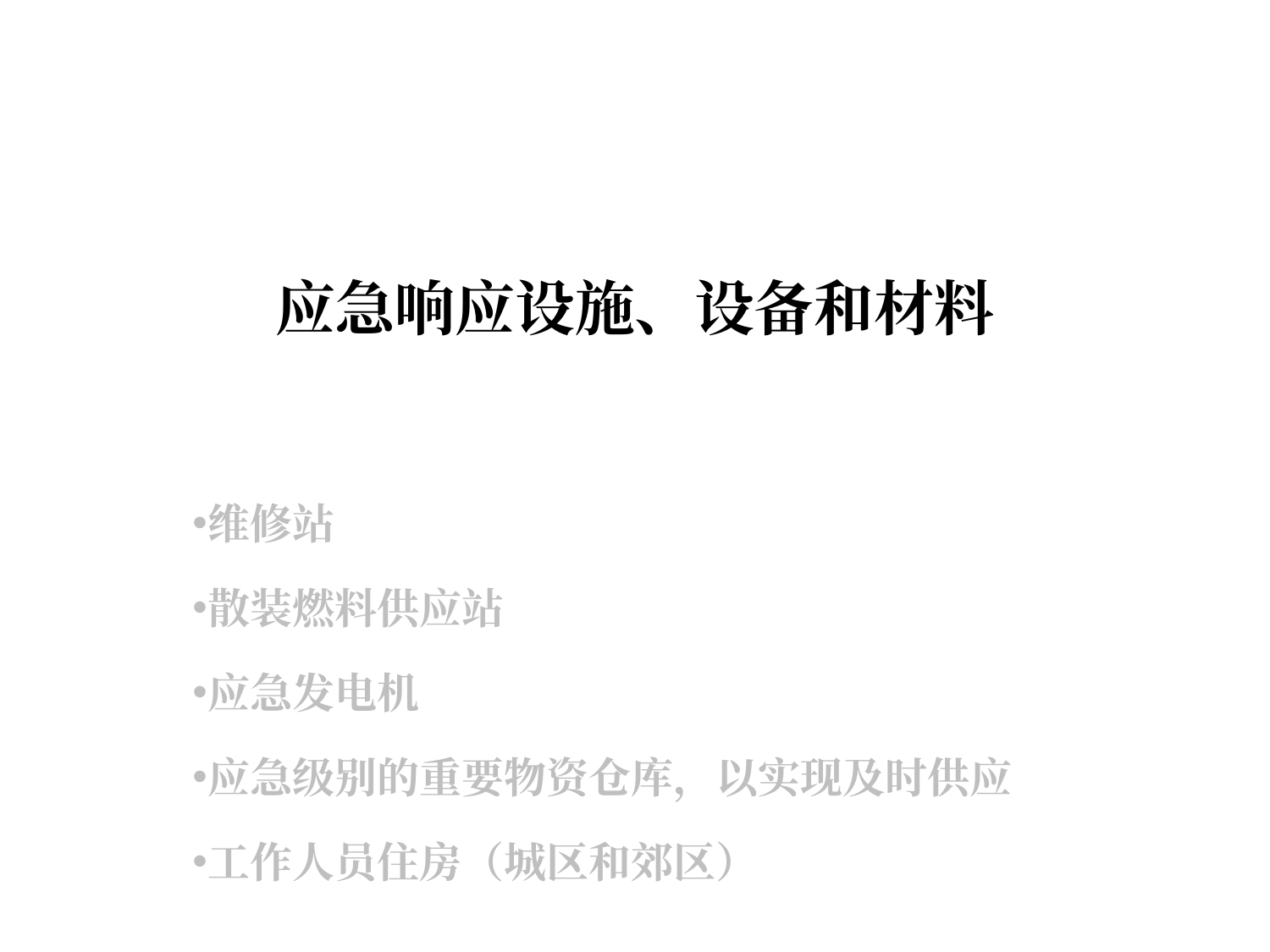

# 应急响应设施、设备和材料
维修站
散装燃料供应站
应急发电机
应急级别的重要物资仓库，以实现及时供应
工作人员住房（城区和郊区）